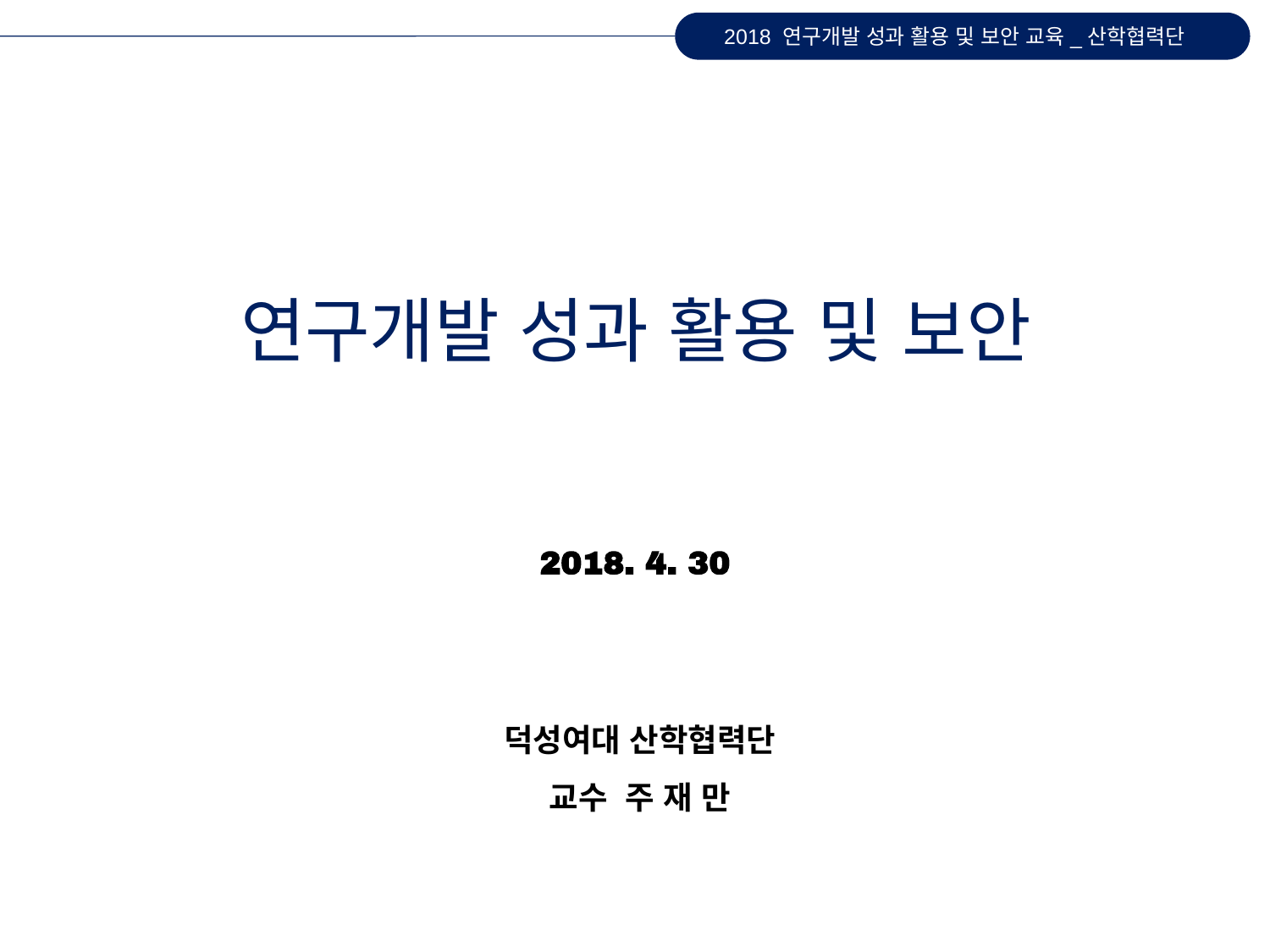

2018 연구개발 성과 활용 및 보안 교육_산학협력단
연구개발 성과 활용 및 보안
2018. 4. 30
덕성여대 산학협력단
교수  주 재 만